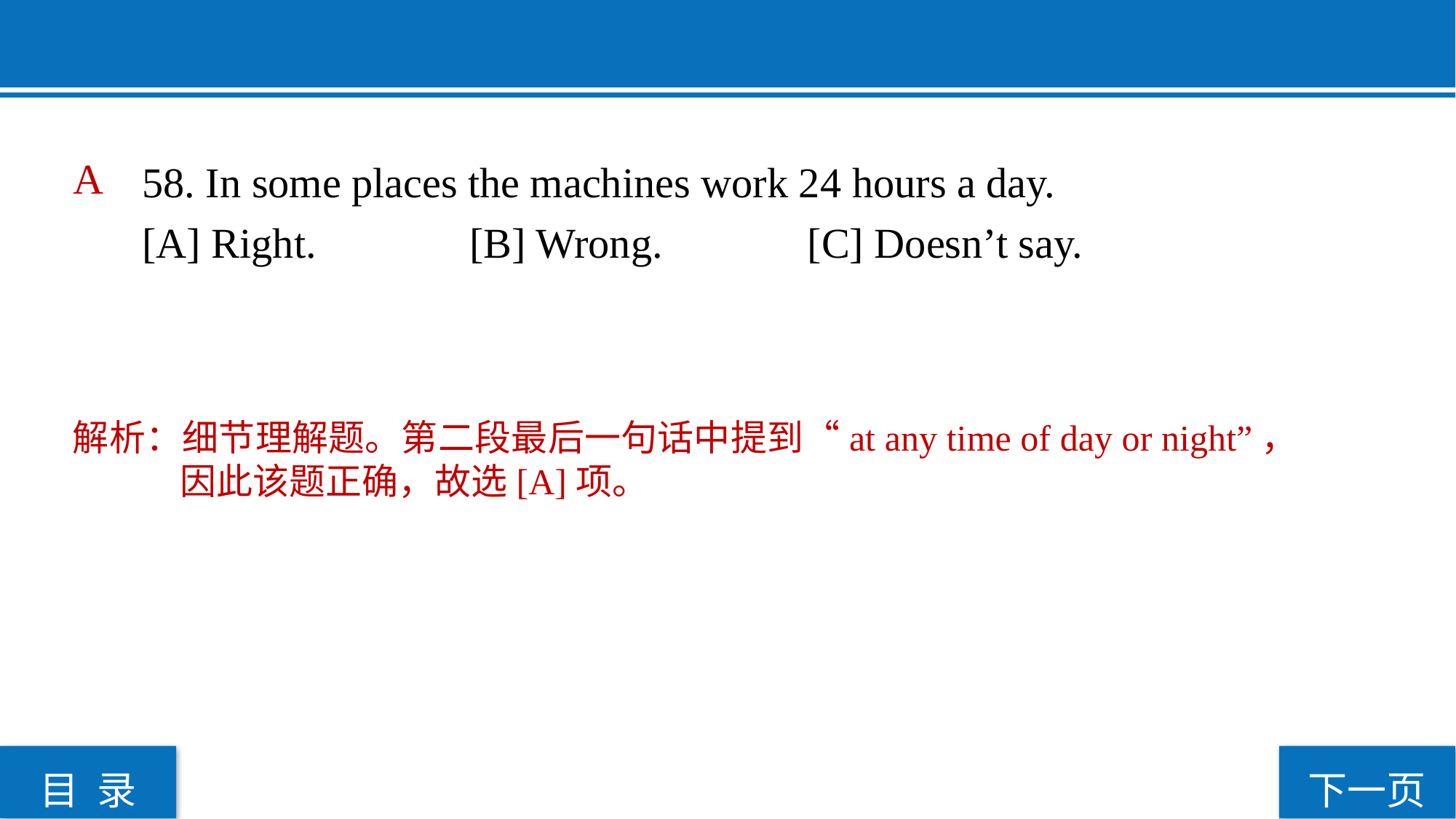

58. In some places the machines work 24 hours a day.
[A] Right. 		[B] Wrong.		 [C] Doesn’t say.
 A
解析：细节理解题。第二段最后一句话中提到“at any time of day or night”，因此该题正确，故选[A]项。